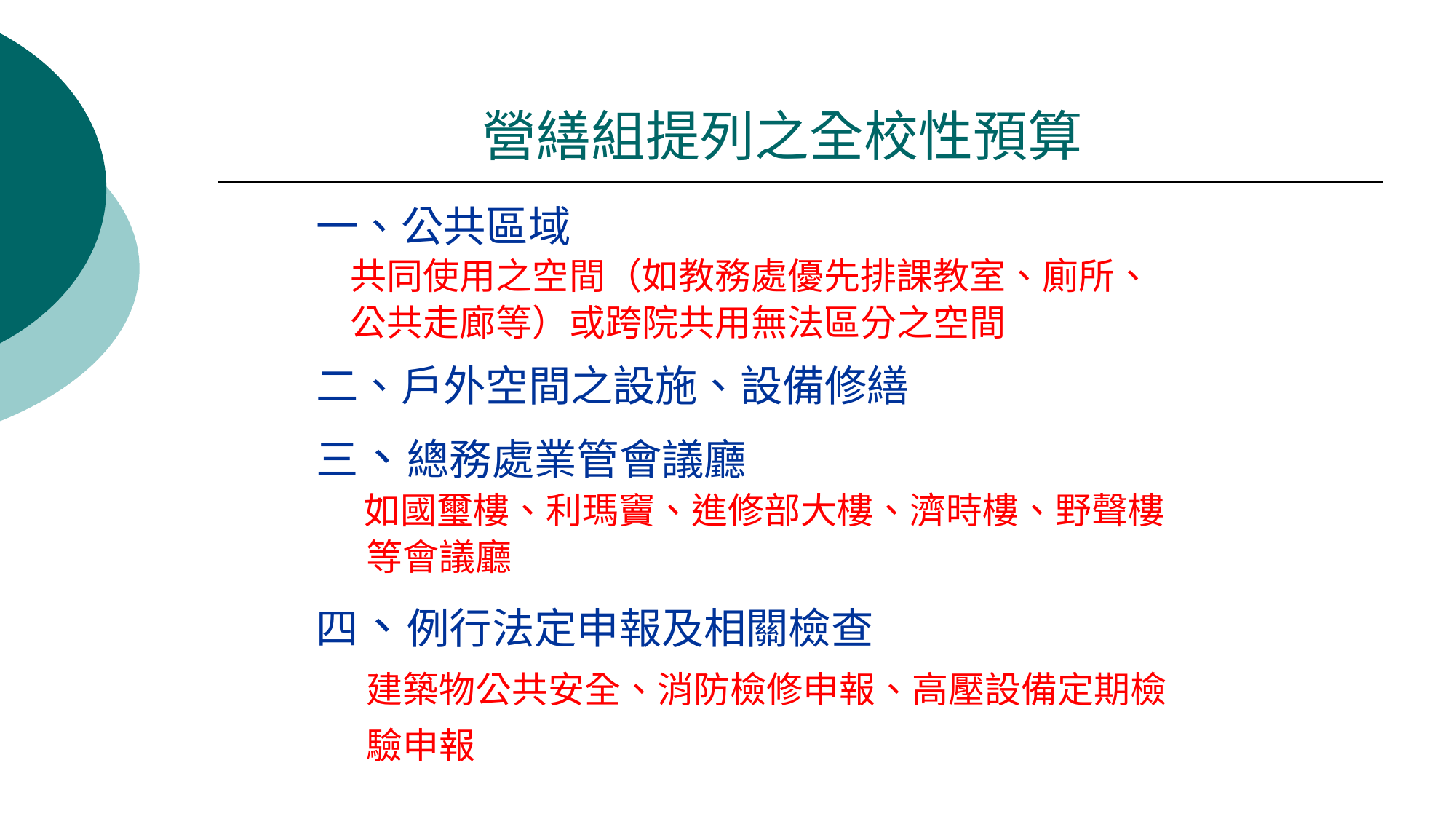

營繕組提列之全校性預算
一、公共區域
    共同使用之空間（如教務處優先排課教室、廁所、
    公共走廊等）或跨院共用無法區分之空間
二、戶外空間之設施、設備修繕
三、總務處業管會議廳
      如國璽樓、利瑪竇、進修部大樓、濟時樓、野聲樓
     等會議廳
四、例行法定申報及相關檢查
     建築物公共安全、消防檢修申報、高壓設備定期檢
     驗申報